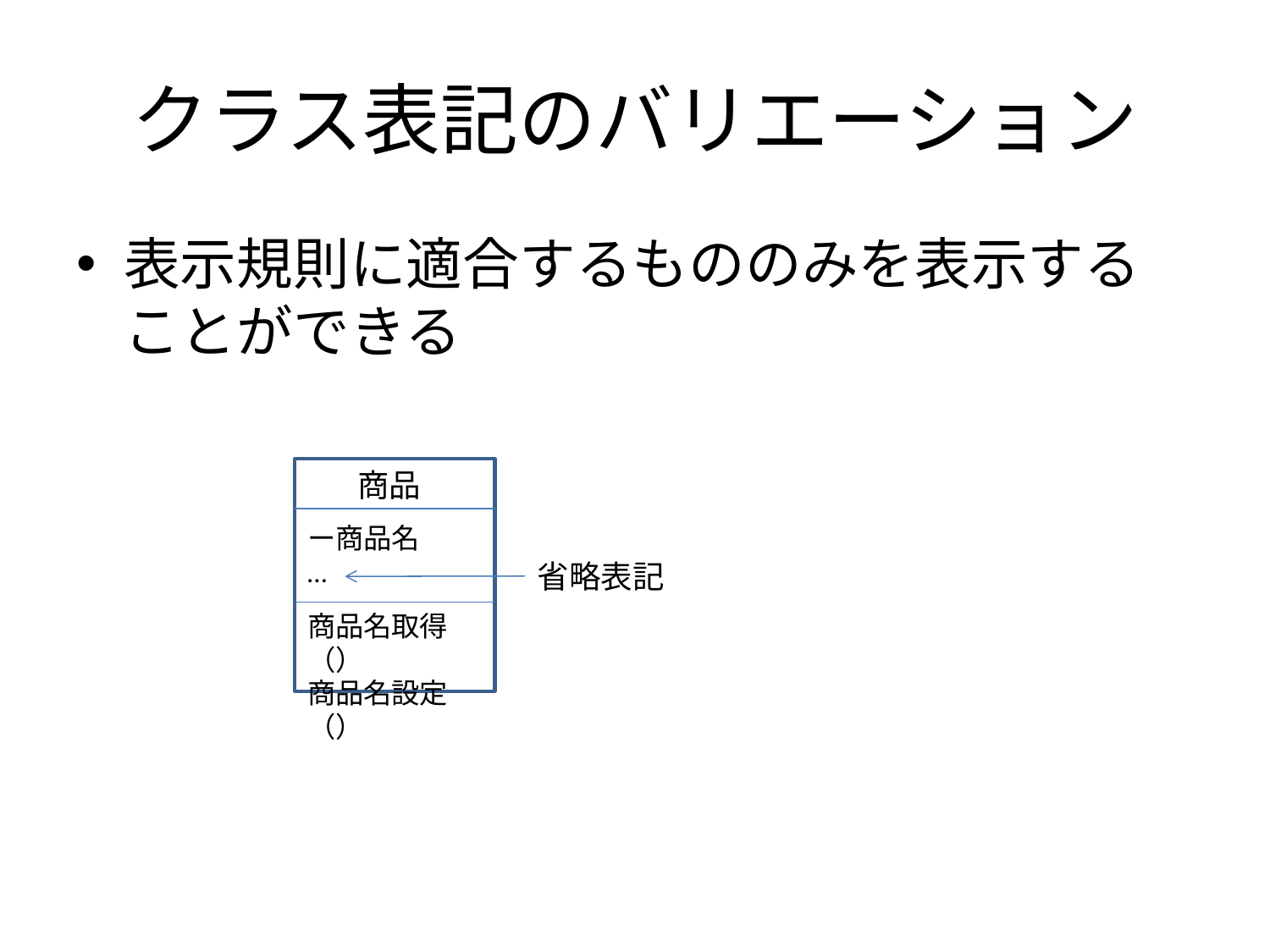

# クラス表記のバリエーション
表示規則に適合するもののみを表示することができる

商品
ー商品名
…
省略表記
商品名取得（）
商品名設定（）